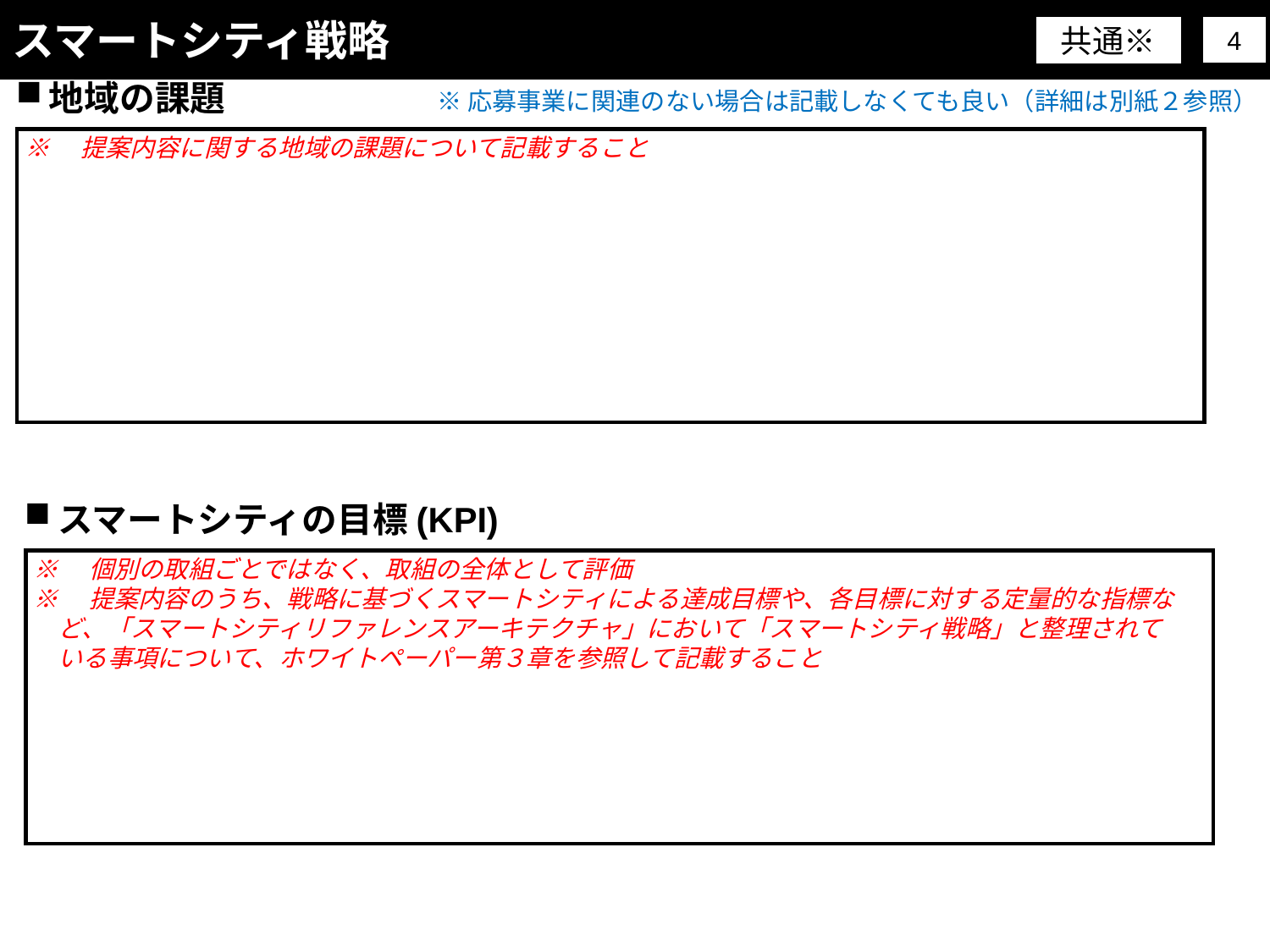

スマートシティ戦略
共通※
4
地域の課題
※応募事業に関連のない場合は記載しなくても良い（詳細は別紙２参照）
※　提案内容に関する地域の課題について記載すること

スマートシティの目標(KPI)
※　個別の取組ごとではなく、取組の全体として評価
※　提案内容のうち、戦略に基づくスマートシティによる達成目標や、各目標に対する定量的な指標など、「スマートシティリファレンスアーキテクチャ」において「スマートシティ戦略」と整理されている事項について、ホワイトペーパー第３章を参照して記載すること